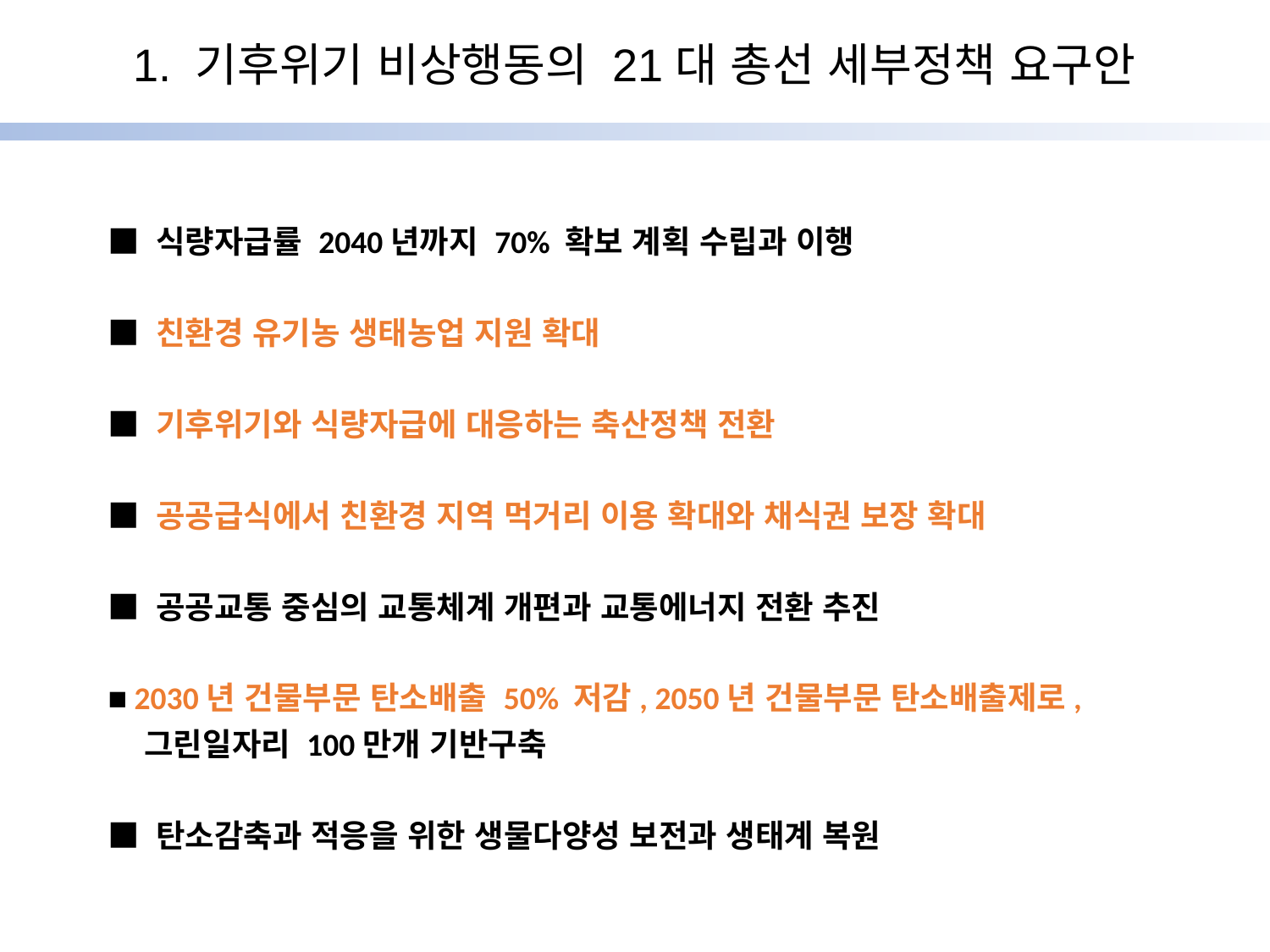

1. 기후위기 비상행동의 21대 총선 세부정책 요구안

■ 식량자급률 2040년까지 70% 확보 계획 수립과 이행

■ 친환경 유기농 생태농업 지원 확대

■ 기후위기와 식량자급에 대응하는 축산정책 전환

■ 공공급식에서 친환경 지역 먹거리 이용 확대와 채식권 보장 확대

■ 공공교통 중심의 교통체계 개편과 교통에너지 전환 추진
■ 2030년 건물부문 탄소배출 50% 저감, 2050년 건물부문 탄소배출제로,
    그린일자리 100만개 기반구축

■ 탄소감축과 적응을 위한 생물다양성 보전과 생태계 복원